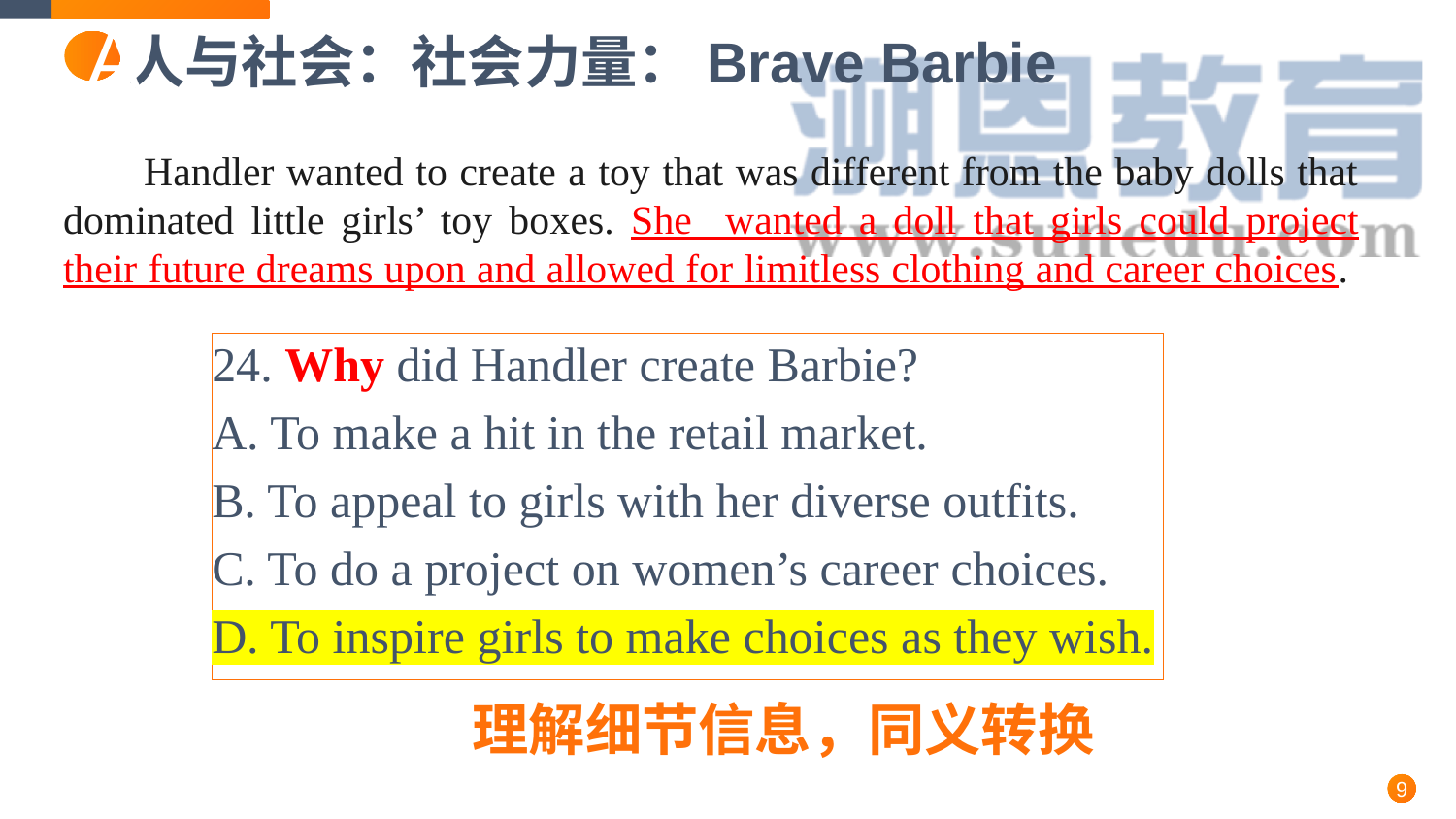

A
人与社会：社会力量：Brave Barbie
Handler wanted to create a toy that was different from the baby dolls that dominated little girls’ toy boxes. She  wanted a doll that girls could project their future dreams upon and allowed for limitless clothing and career choices.
24. Why did Handler create Barbie?
A. To make a hit in the retail market.
B. To appeal to girls with her diverse outfits.
C. To do a project on women’s career choices.
D. To inspire girls to make choices as they wish.
理解细节信息，同义转换